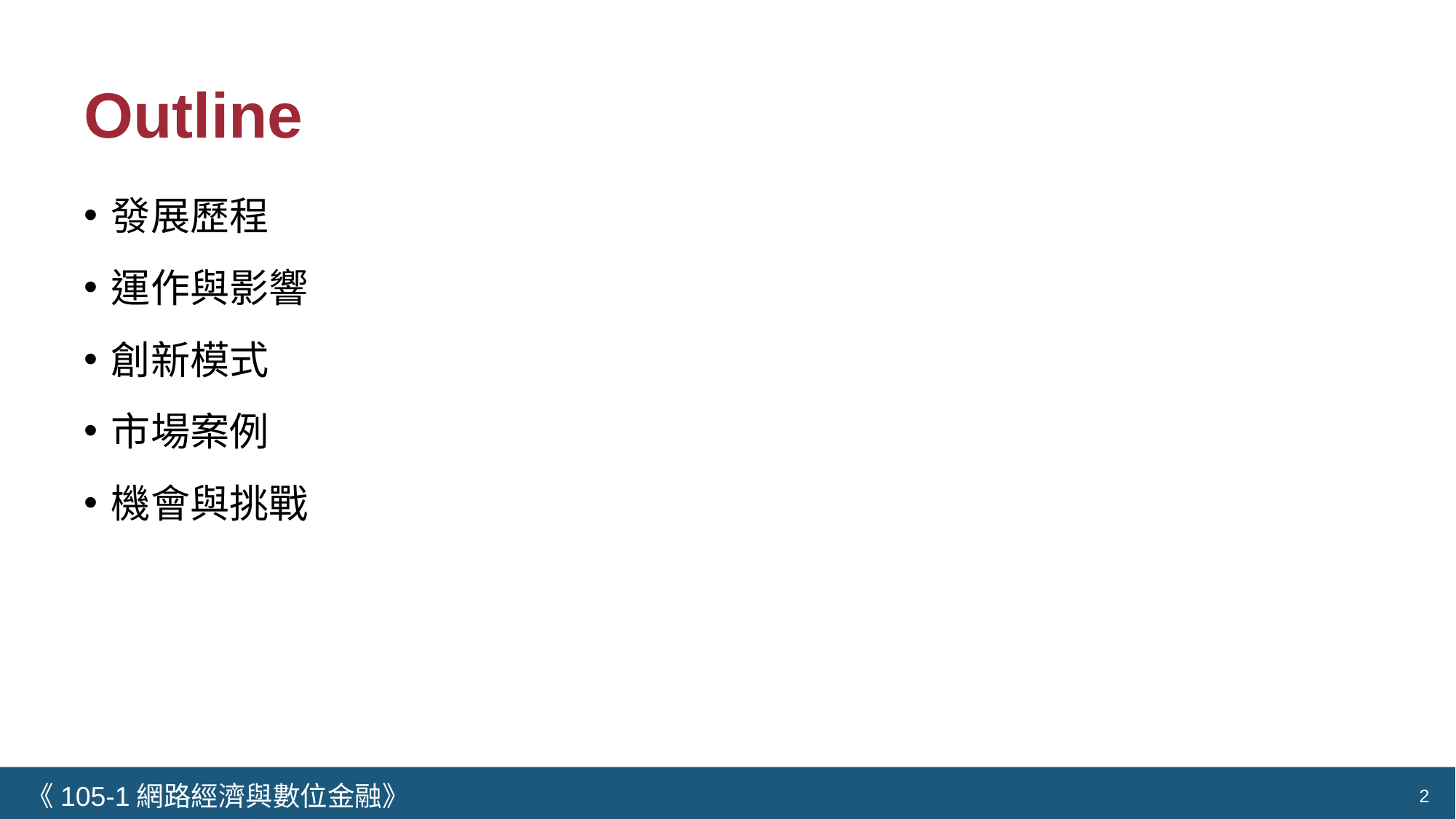

# Outline
發展歷程
運作與影響
創新模式
市場案例
機會與挑戰
《105-1網路經濟與數位金融》                                                                                                                                             NCTU.IIM.IEBI Lab
2